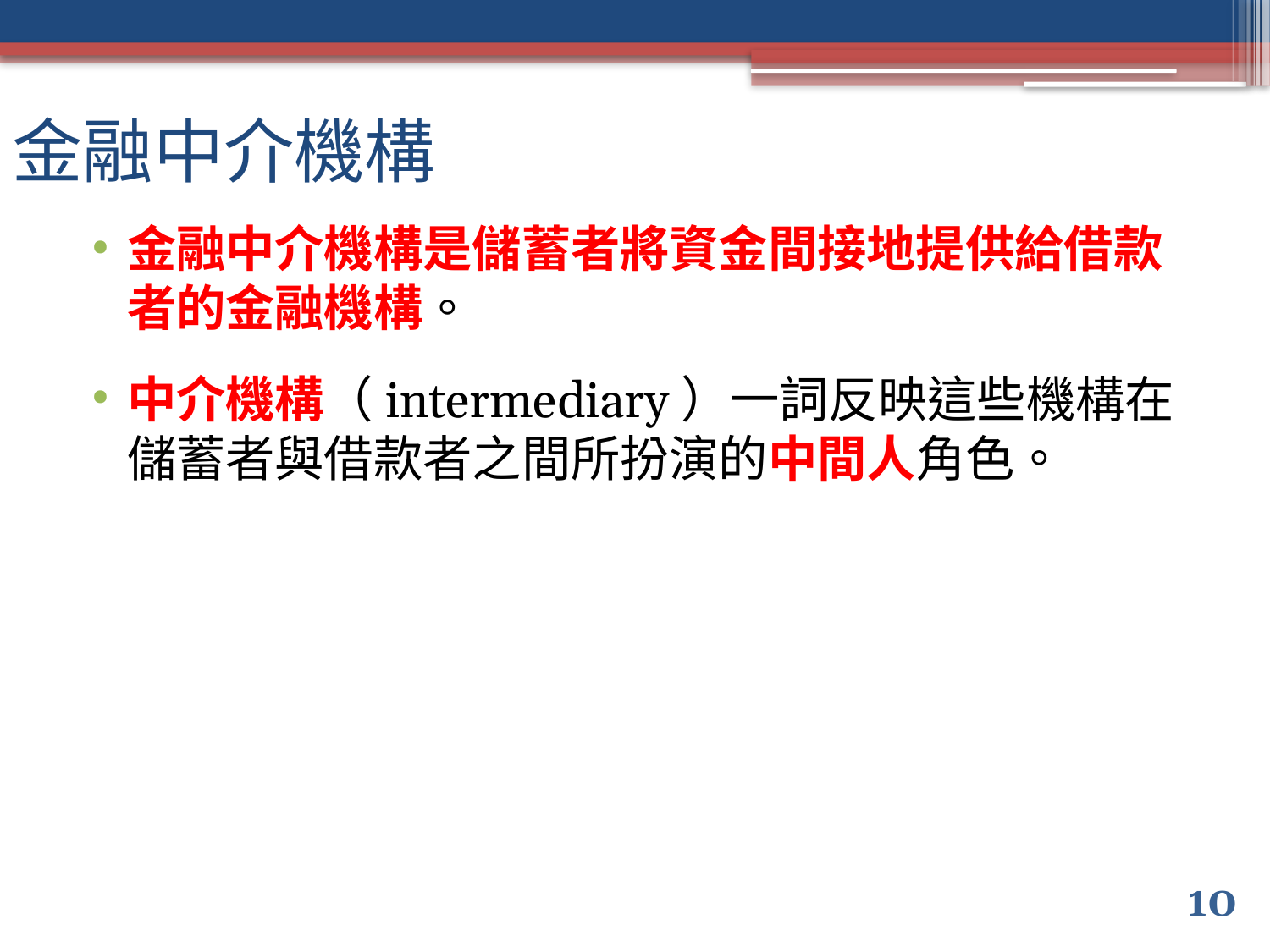

# 金融中介機構
金融中介機構是儲蓄者將資金間接地提供給借款者的金融機構。

中介機構（intermediary）一詞反映這些機構在儲蓄者與借款者之間所扮演的中間人角色。

10